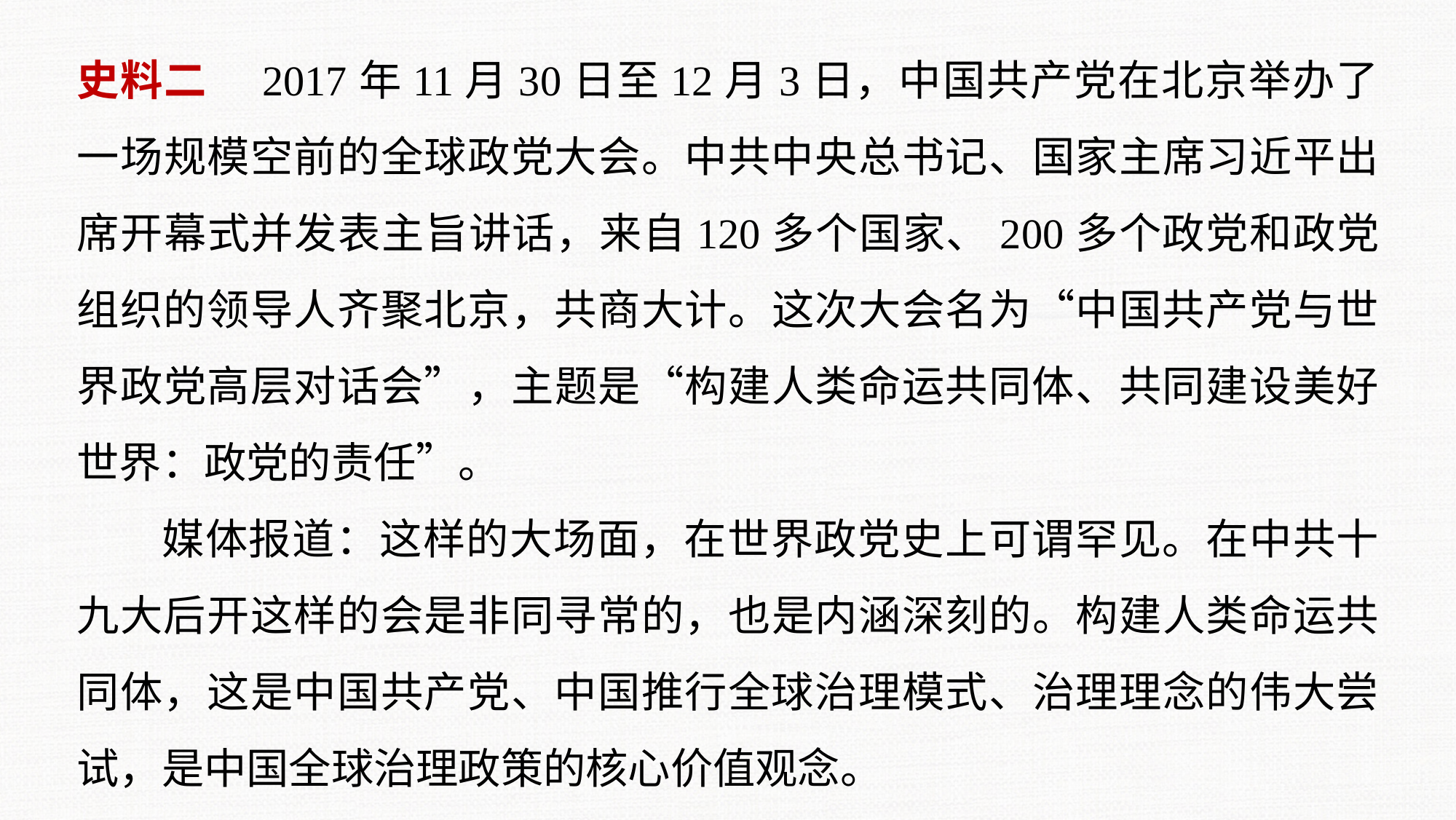

史料二　2017年11月30日至12月3日，中国共产党在北京举办了一场规模空前的全球政党大会。中共中央总书记、国家主席习近平出席开幕式并发表主旨讲话，来自120多个国家、200多个政党和政党组织的领导人齐聚北京，共商大计。这次大会名为“中国共产党与世界政党高层对话会”，主题是“构建人类命运共同体、共同建设美好世界：政党的责任”。
媒体报道：这样的大场面，在世界政党史上可谓罕见。在中共十九大后开这样的会是非同寻常的，也是内涵深刻的。构建人类命运共同体，这是中国共产党、中国推行全球治理模式、治理理念的伟大尝试，是中国全球治理政策的核心价值观念。